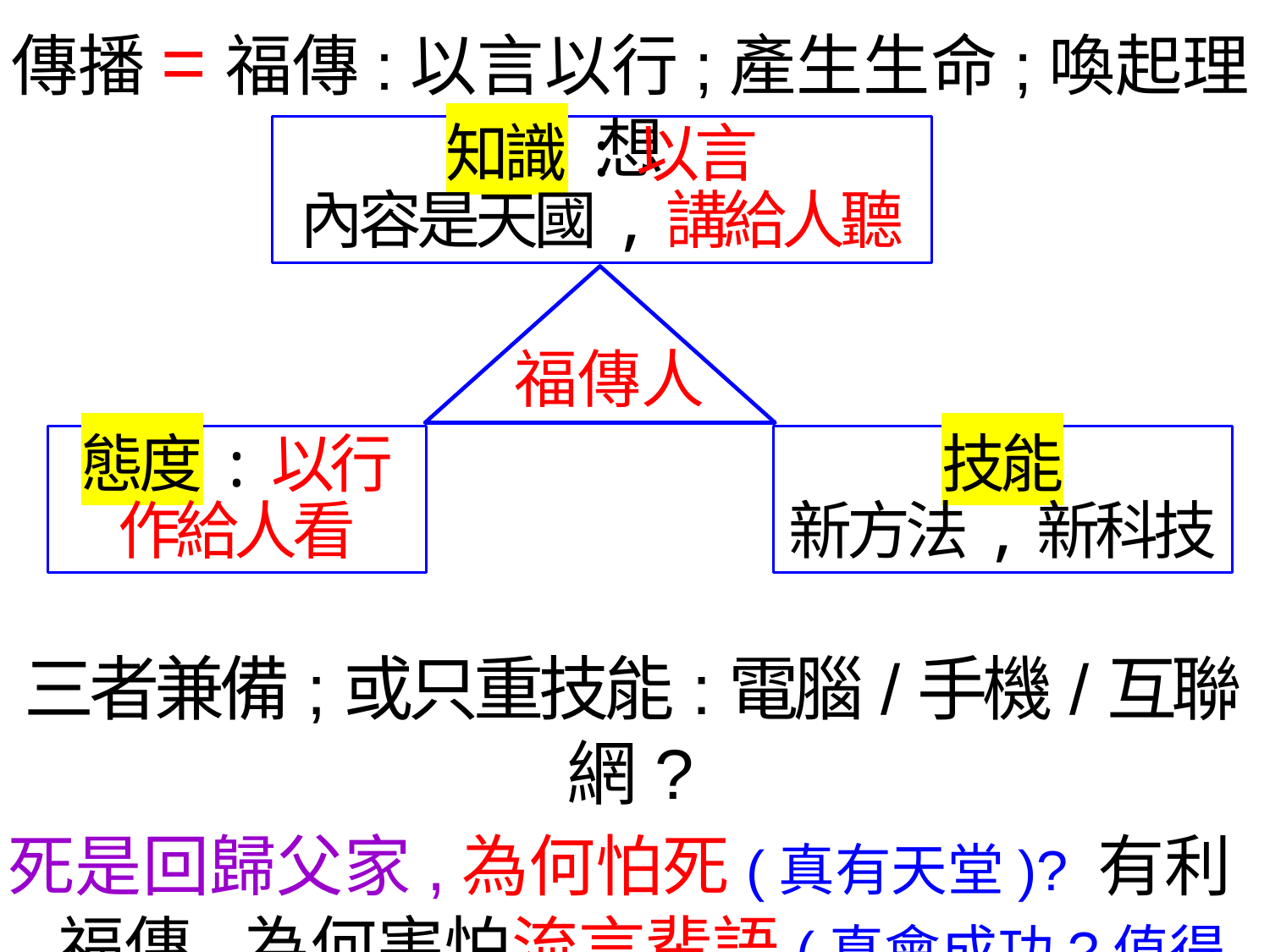

傳播=福傳:以言以行;產生生命;喚起理想

三者兼備;或只重技能:電腦/手機/互聯網?
死是回歸父家,為何怕死(真有天堂)? 有利福傳,為何害怕流言蜚語(真會成功?值得嗎)?
是否都是一種近鄉情怯(父母親朋還在嗎)?
知識:以言
內容是天國,講給人聽

福傳人
態度:以行
作給人看
技能
新方法,新科技